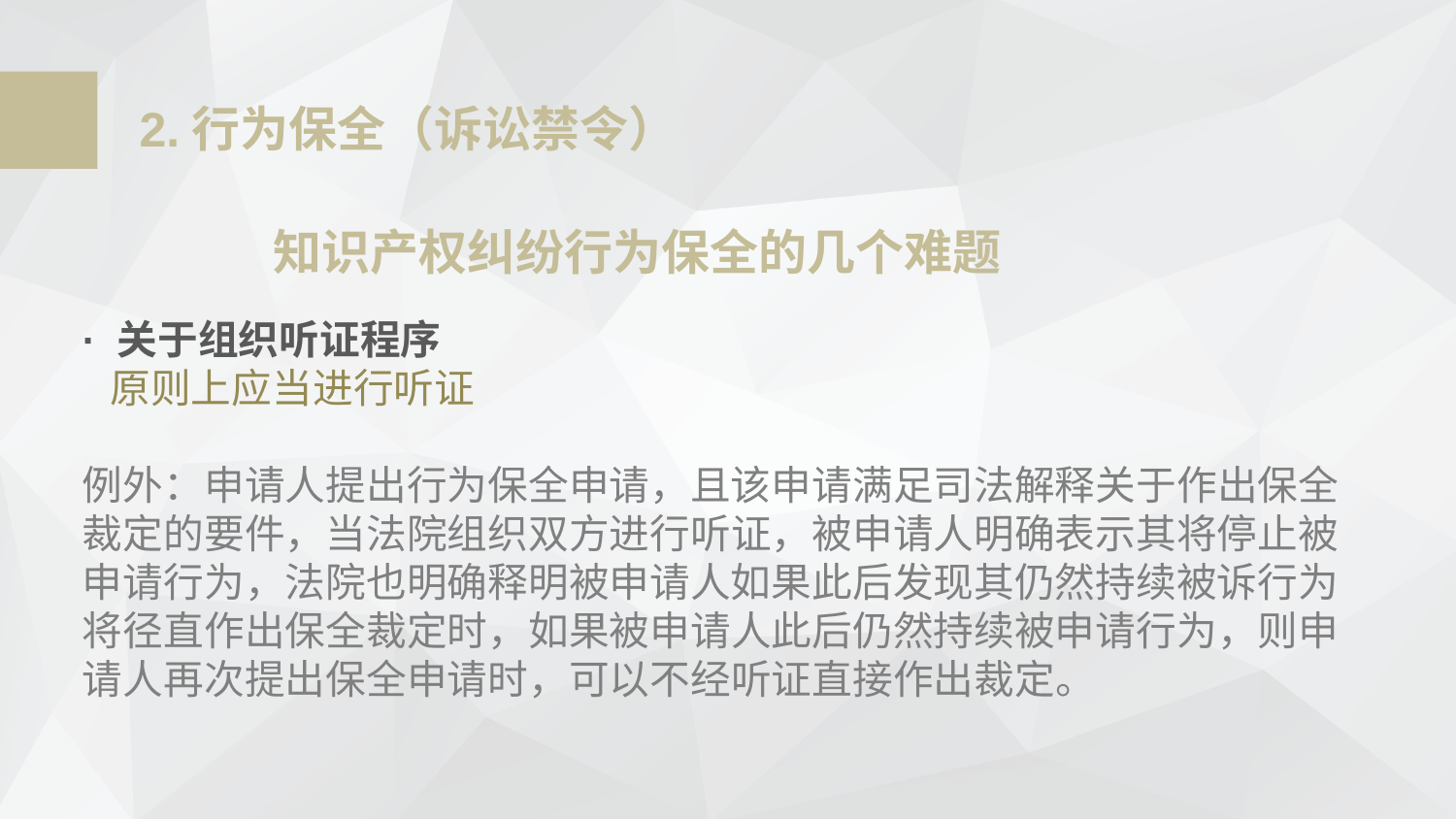

2.行为保全（诉讼禁令）
知识产权纠纷行为保全的几个难题
· 关于组织听证程序
  原则上应当进行听证

例外：申请人提出行为保全申请，且该申请满足司法解释关于作出保全裁定的要件，当法院组织双方进行听证，被申请人明确表示其将停止被申请行为，法院也明确释明被申请人如果此后发现其仍然持续被诉行为将径直作出保全裁定时，如果被申请人此后仍然持续被申请行为，则申请人再次提出保全申请时，可以不经听证直接作出裁定。